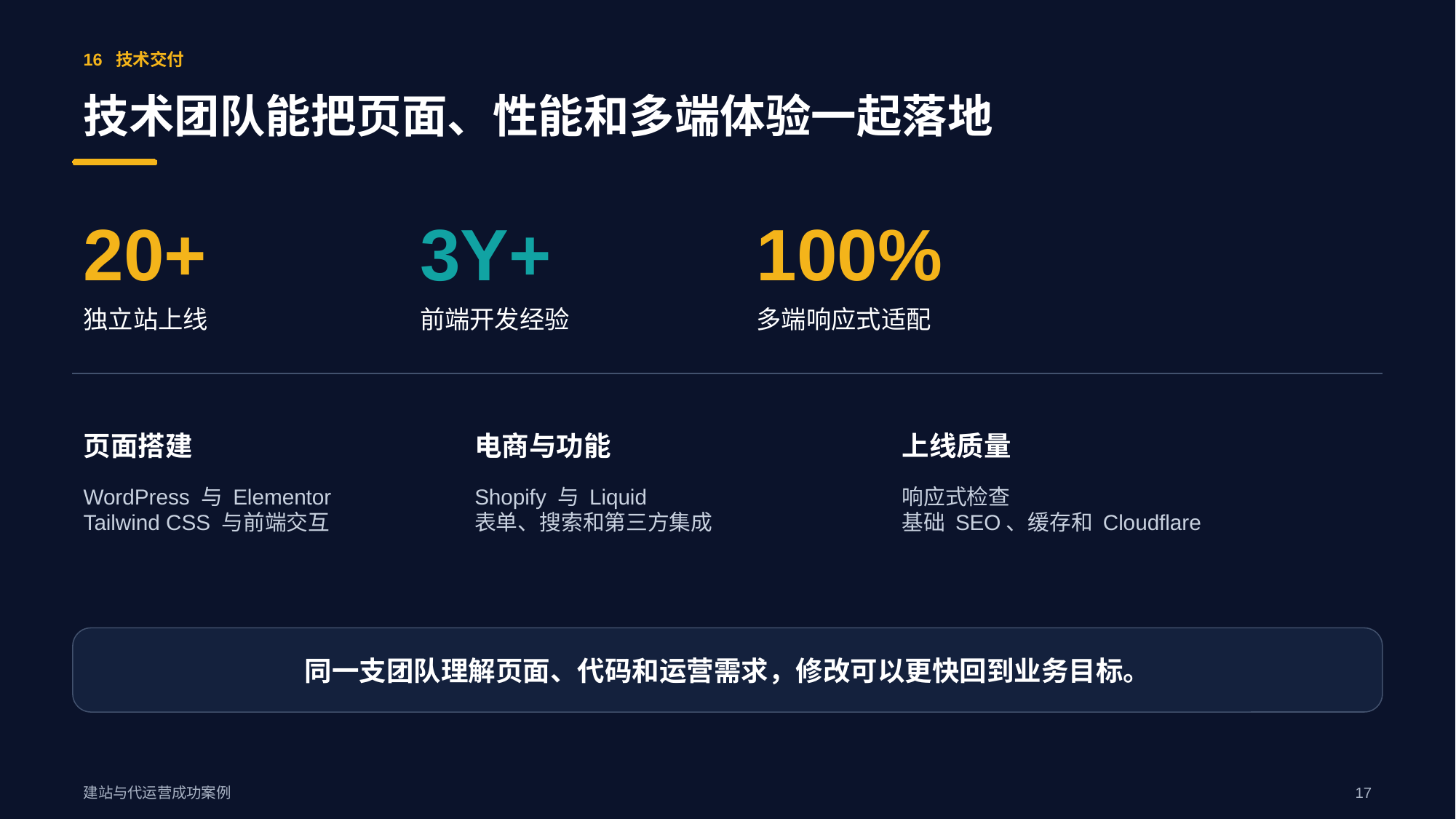

16  技术交付
技术团队能把页面、性能和多端体验一起落地

20+
3Y+
100%
独立站上线
前端开发经验
多端响应式适配

页面搭建
电商与功能
上线质量
WordPress 与 Elementor
Tailwind CSS 与前端交互
Shopify 与 Liquid
表单、搜索和第三方集成
响应式检查
基础 SEO、缓存和 Cloudflare

同一支团队理解页面、代码和运营需求，修改可以更快回到业务目标。
建站与代运营成功案例
17